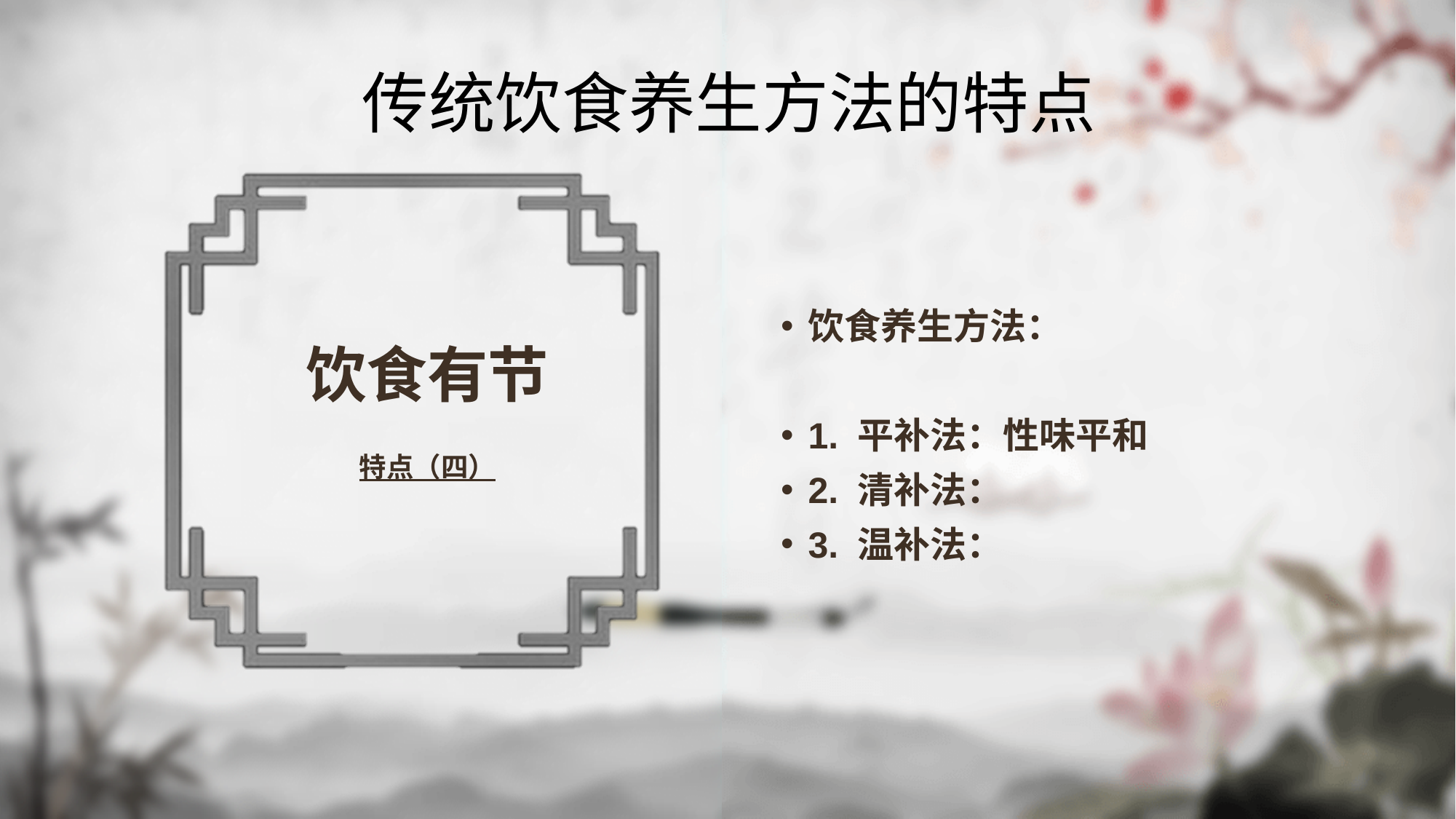

传统饮食养生方法的特点
饮食养生方法：

1. 平补法：性味平和
2. 清补法：
3. 温补法：
饮食有节

特点（四）